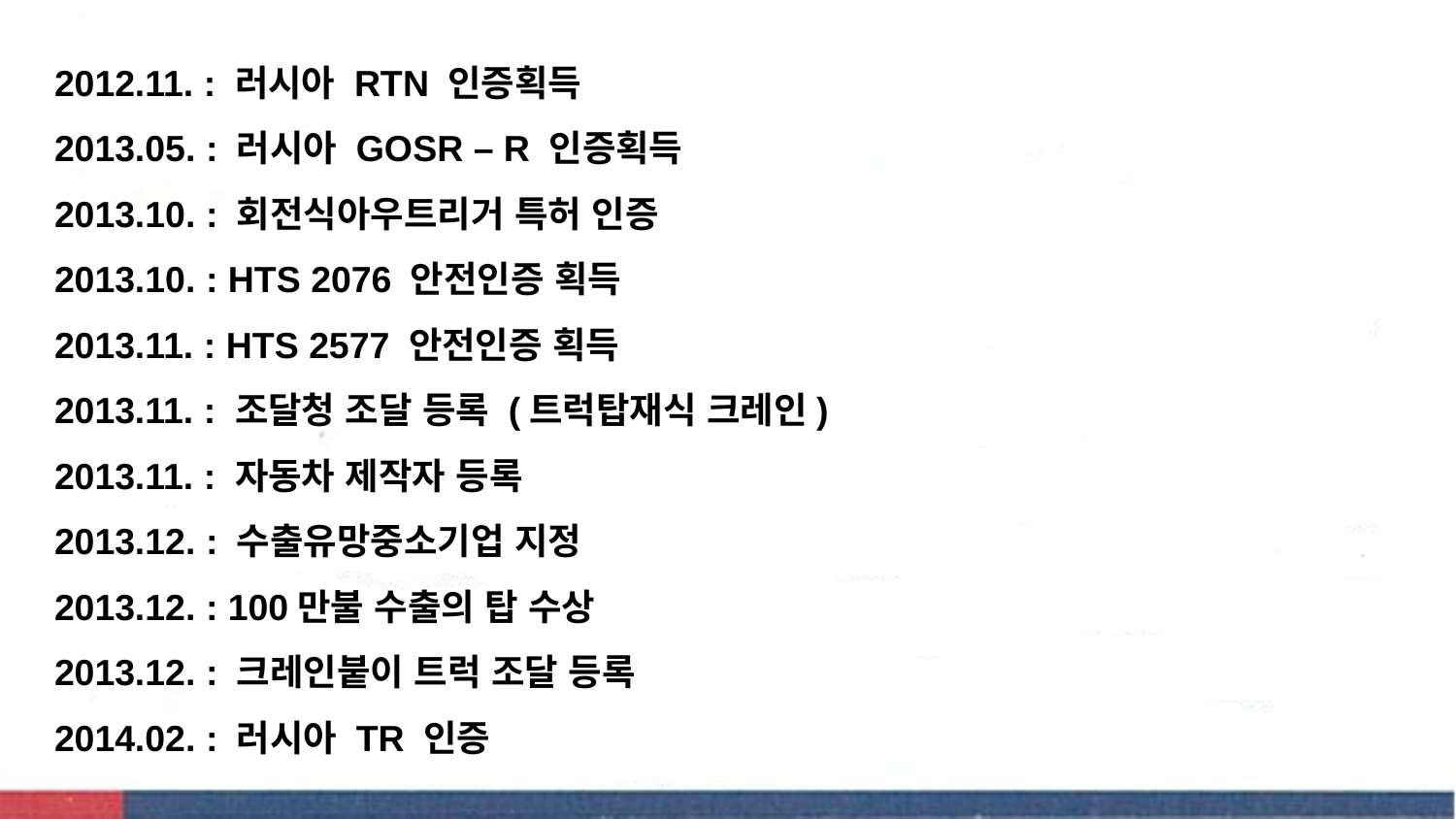

2012.11. : 러시아 RTN 인증획득
2013.05. : 러시아 GOSR – R 인증획득
2013.10. : 회전식아우트리거 특허 인증
2013.10. : HTS 2076 안전인증 획득
2013.11. : HTS 2577 안전인증 획득
2013.11. : 조달청 조달 등록 (트럭탑재식 크레인)
2013.11. : 자동차 제작자 등록
2013.12. : 수출유망중소기업 지정
2013.12. : 100만불 수출의 탑 수상
2013.12. : 크레인붙이 트럭 조달 등록
2014.02. : 러시아 TR 인증